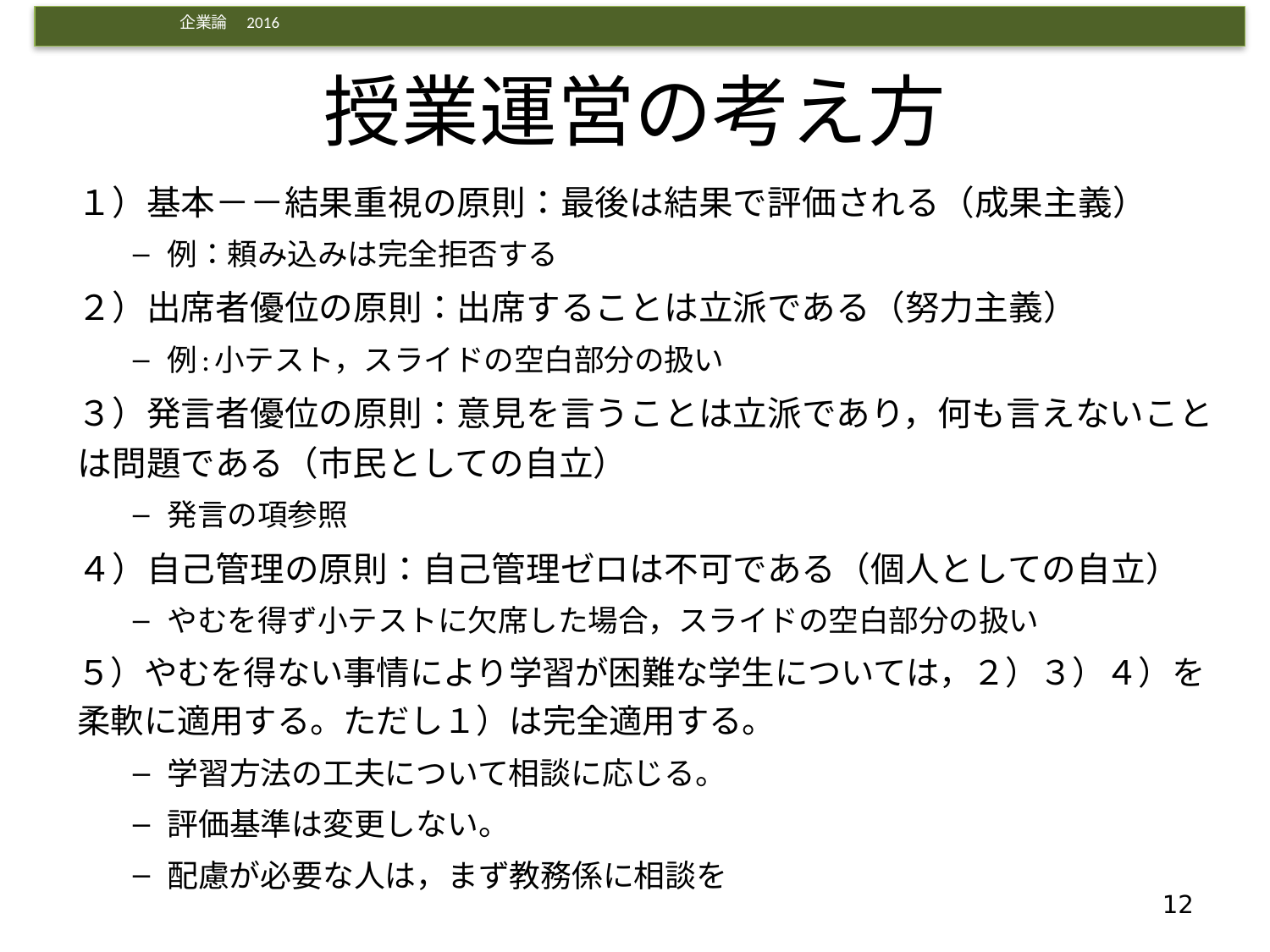

# 授業運営の考え方
１）基本－－結果重視の原則：最後は結果で評価される（成果主義）
例：頼み込みは完全拒否する
２）出席者優位の原則：出席することは立派である（努力主義）
例:小テスト，スライドの空白部分の扱い
３）発言者優位の原則：意見を言うことは立派であり，何も言えないことは問題である（市民としての自立）
発言の項参照
４）自己管理の原則：自己管理ゼロは不可である（個人としての自立）
やむを得ず小テストに欠席した場合，スライドの空白部分の扱い
５）やむを得ない事情により学習が困難な学生については，２）３）４）を柔軟に適用する。ただし１）は完全適用する。
学習方法の工夫について相談に応じる。
評価基準は変更しない。
配慮が必要な人は，まず教務係に相談を

12